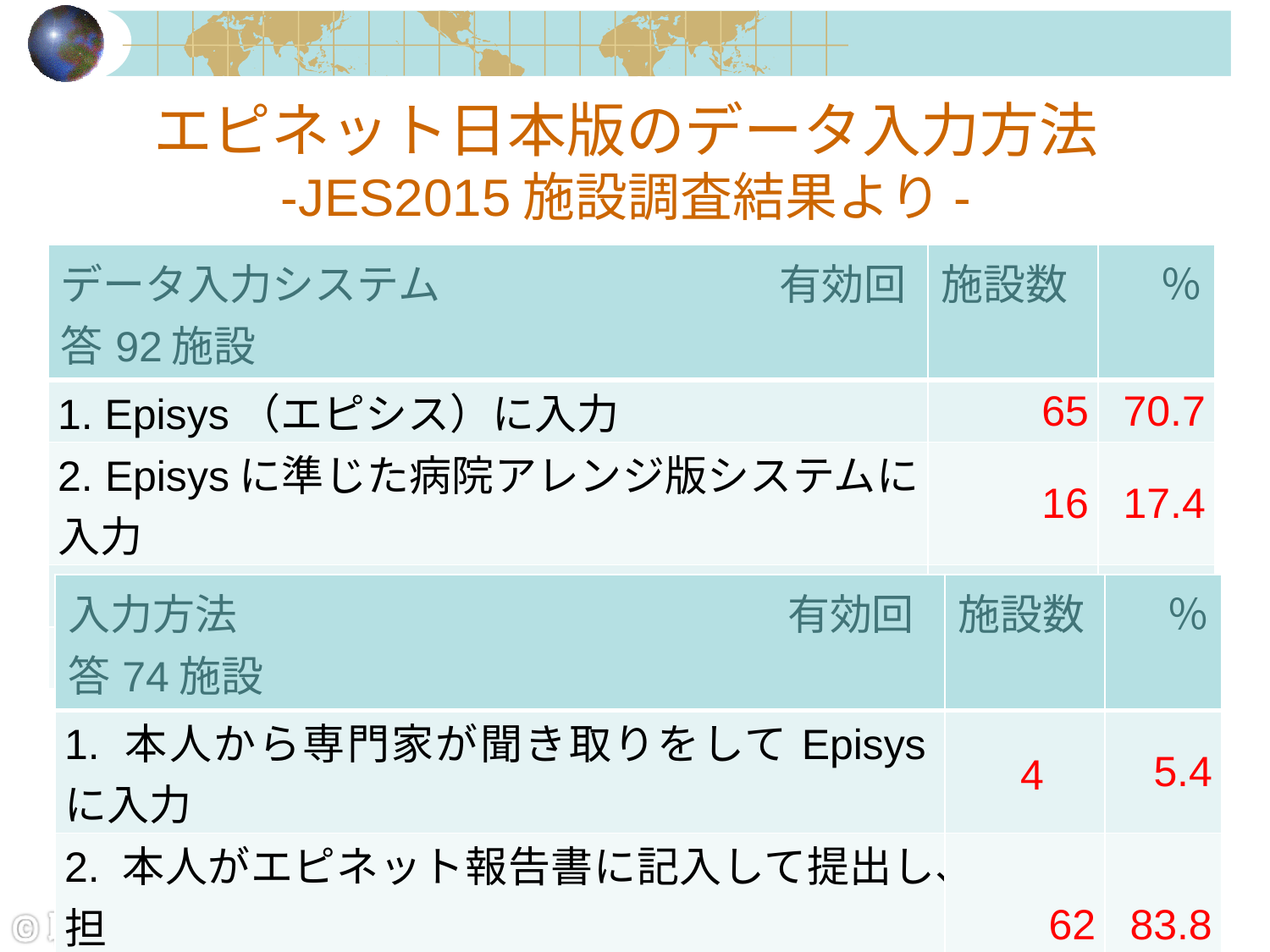

# エピネット日本版のデータ入力方法 -JES2015施設調査結果より-
| データ入力システム　　　　　　　　有効回答92施設 | 施設数 | ％ |
| --- | --- | --- |
| 1. Episys（エピシス）に入力 | 65 | 70.7 |
| 2. Episysに準じた病院アレンジ版システムに入力 | 16 | 17.4 |
| 3. 病院オリジナルシステムに入力 | 6 | 6.5 |
| 4. その他 | 5 | 5.4 |
| 入力方法　　　　　　　　　　　　　有効回答74施設 | 施設数 | ％ |
| --- | --- | --- |
| 1. 本人から専門家が聞き取りをしてEpisysに入力 | 4 | 5.4 |
| 2. 本人がエピネット報告書に記入して提出し、担 当者（ICN,事務職など）がEpisysに入力 | 62 | 83.8 |
| 3. 院内LANで本人がEpisysに入力 | 4 | 5.4 |
| 4. 上記以外 | 4 | 5.4 |